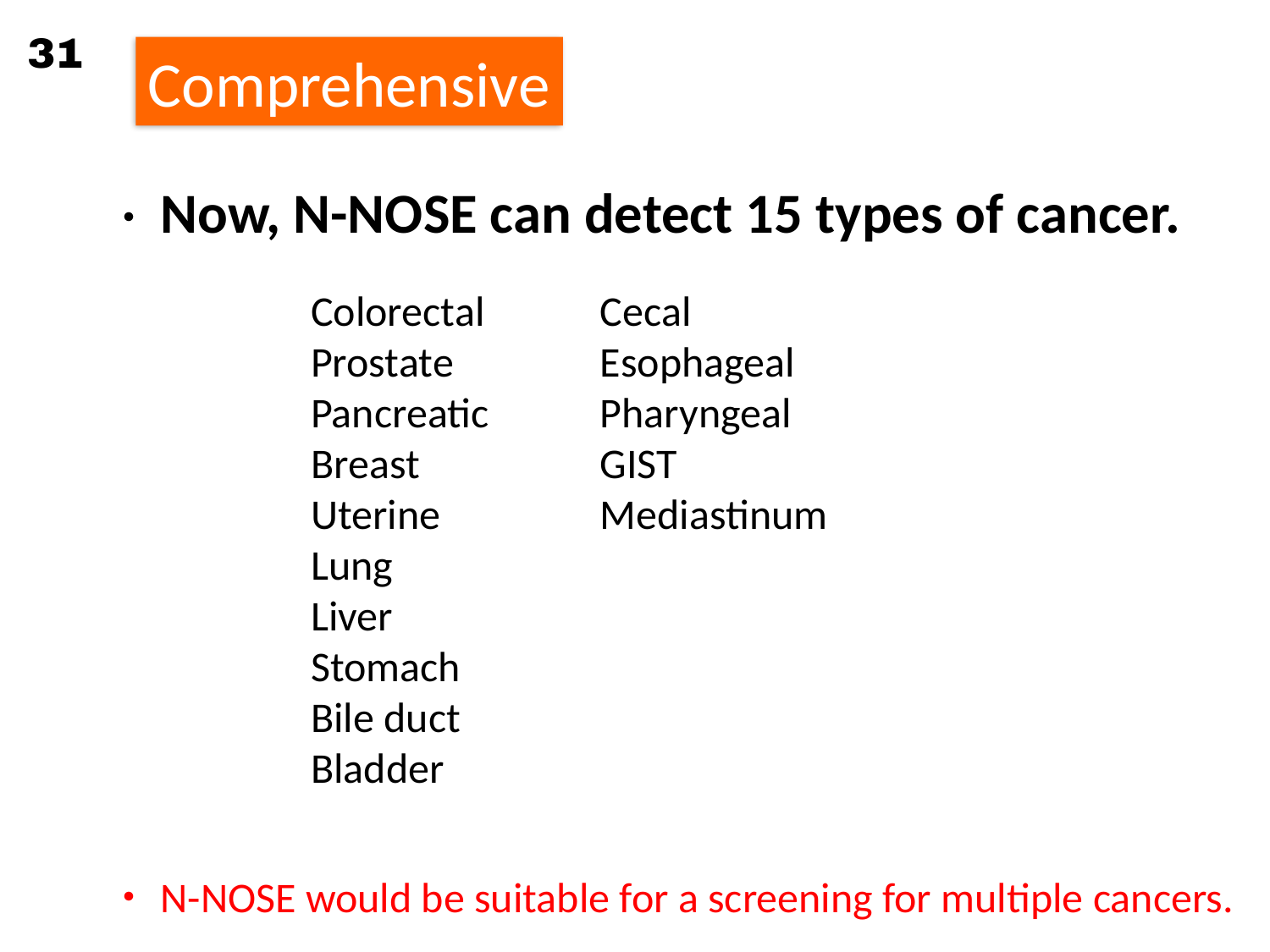

31
Comprehensive
・Now, N-NOSE can detect 15 types of cancer.

・N-NOSE would be suitable for a screening for multiple cancers.
Colorectal
Prostate
Pancreatic
Breast
Uterine
Lung
Liver
Stomach
Bile duct
Bladder

Cecal
Esophageal
Pharyngeal
GIST
Mediastinum